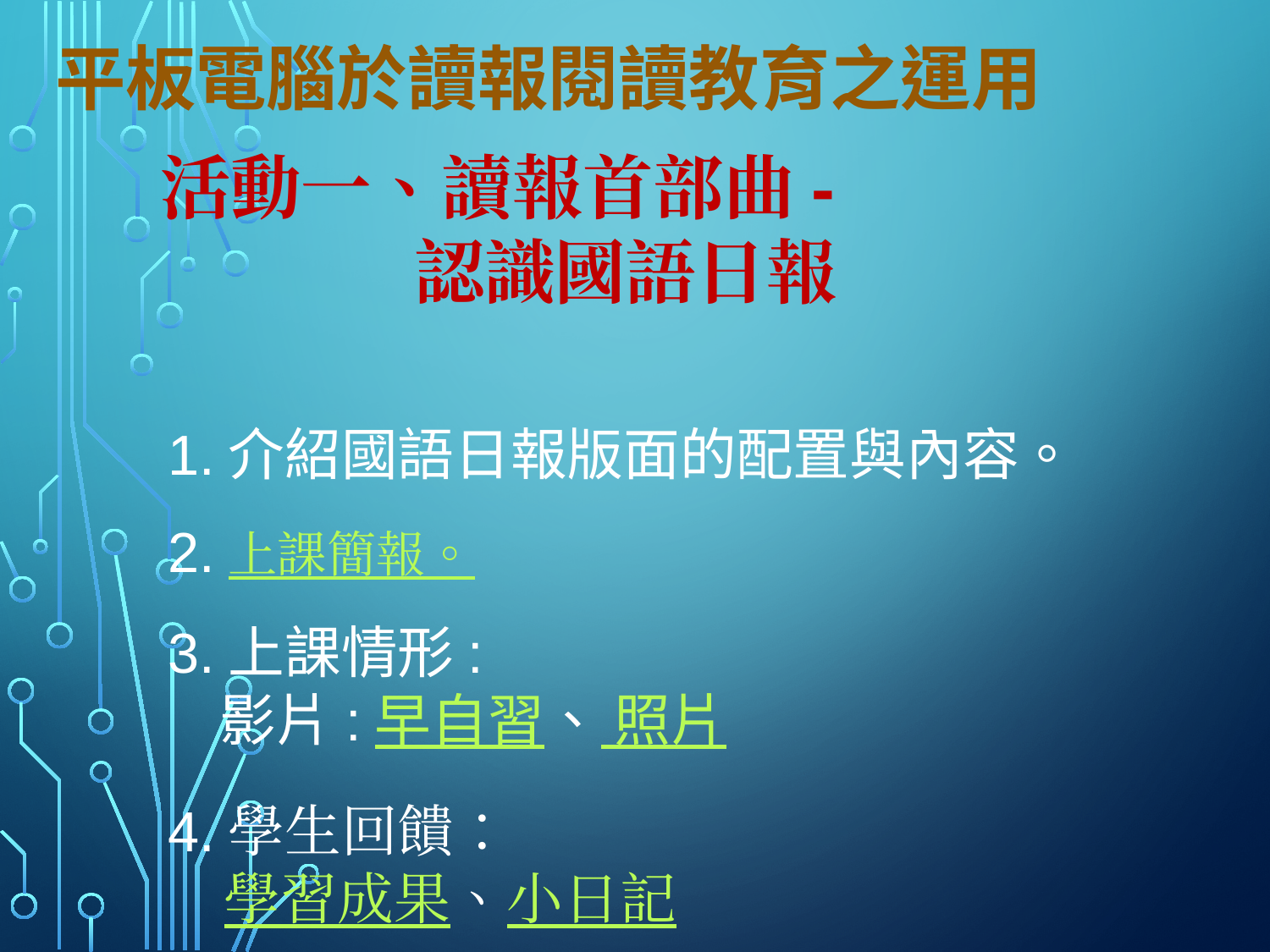

平板電腦於讀報閱讀教育之運用
活動一、讀報首部曲-
		認識國語日報
1.介紹國語日報版面的配置與內容。

2.上課簡報。

3.上課情形:
   影片:早自習、 照片

4.學生回饋：
   學習成果、小日記